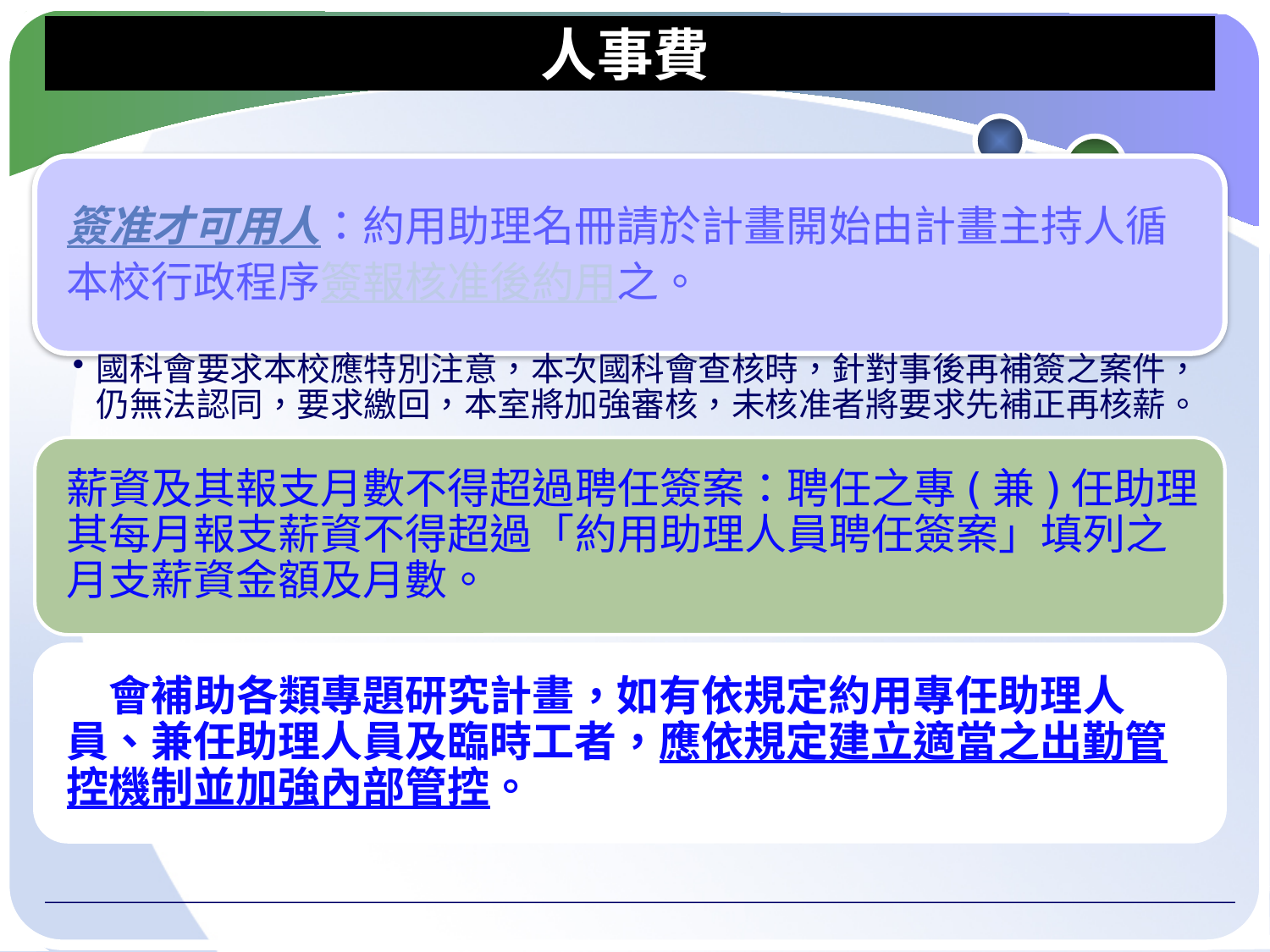

# 人事費
簽准才可用人：約用助理名冊請於計畫開始由計畫主持人循本校行政程序簽報核准後約用之。
國科會要求本校應特別注意，本次國科會查核時，針對事後再補簽之案件，仍無法認同，要求繳回，本室將加強審核，未核准者將要求先補正再核薪。
薪資及其報支月數不得超過聘任簽案：聘任之專(兼)任助理其每月報支薪資不得超過「約用助理人員聘任簽案」填列之月支薪資金額及月數。
本會補助各類專題研究計畫，如有依規定約用專任助理人員、兼任助理人員及臨時工者，應依規定建立適當之出勤管控機制並加強內部管控。